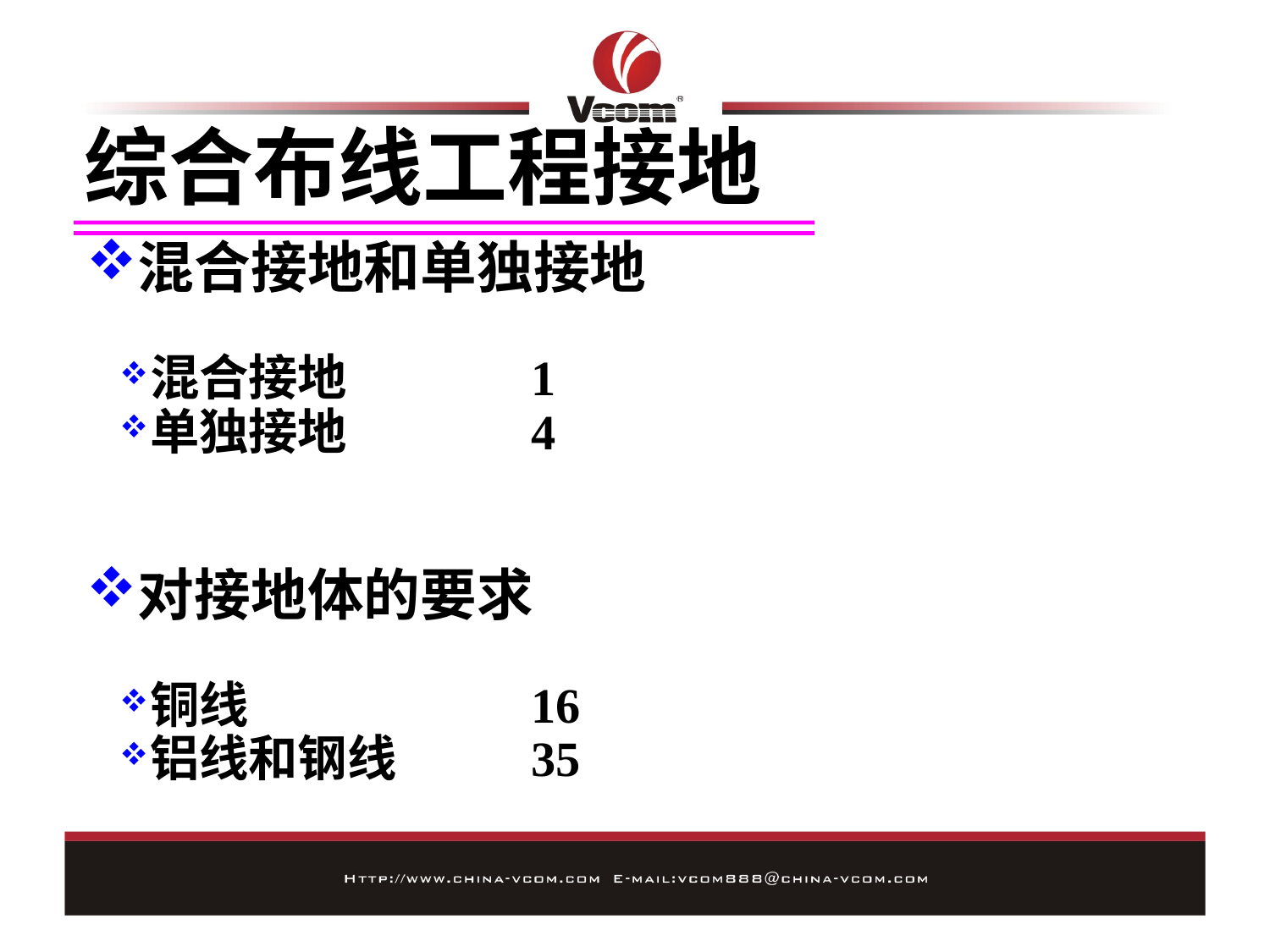

# 综合布线工程接地

混合接地和单独接地

混合接地		1
单独接地		4

对接地体的要求

铜线			16
铝线和钢线		35